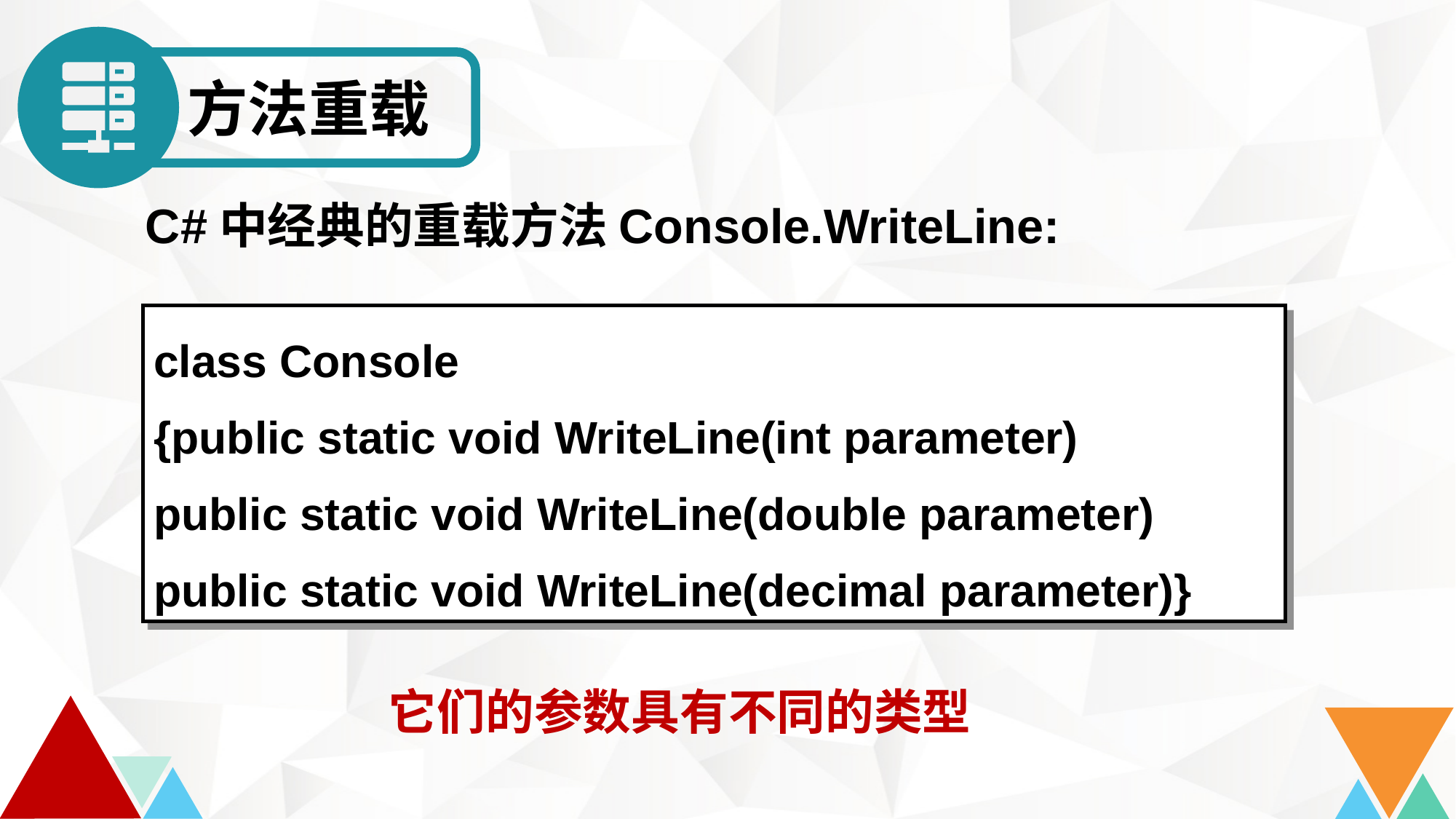

方法重载

C#中经典的重载方法Console.WriteLine:

class Console
{public static void WriteLine(int parameter)
public static void WriteLine(double parameter)
public static void WriteLine(decimal parameter)}
它们的参数具有不同的类型